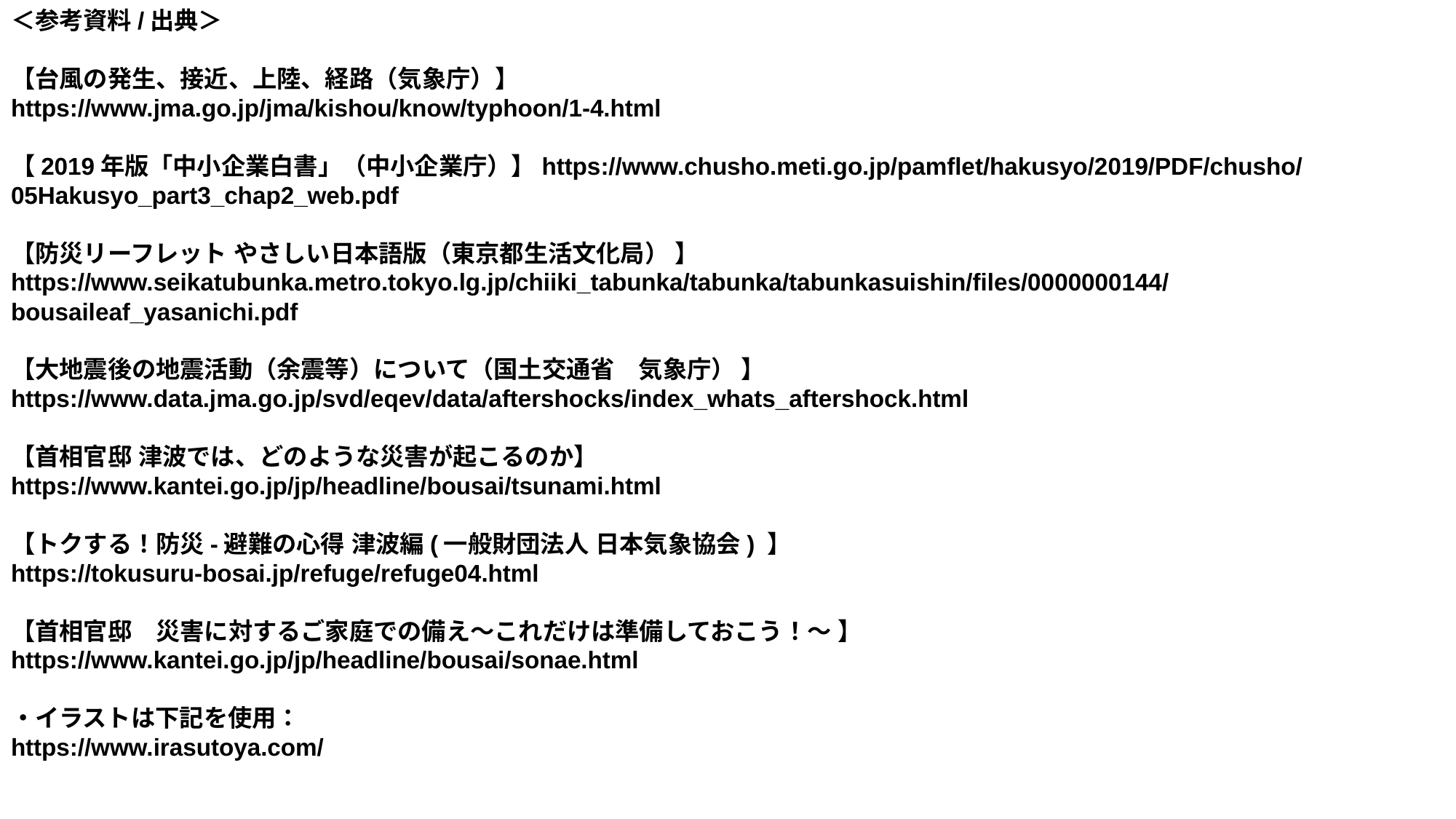

＜参考資料/出典＞

【台風の発生、接近、上陸、経路（気象庁）】
https://www.jma.go.jp/jma/kishou/know/typhoon/1-4.html

【2019年版「中小企業白書」（中小企業庁）】https://www.chusho.meti.go.jp/pamflet/hakusyo/2019/PDF/chusho/05Hakusyo_part3_chap2_web.pdf

【防災リーフレット やさしい日本語版（東京都生活文化局） 】
https://www.seikatubunka.metro.tokyo.lg.jp/chiiki_tabunka/tabunka/tabunkasuishin/files/0000000144/bousaileaf_yasanichi.pdf

【大地震後の地震活動（余震等）について（国土交通省　気象庁） 】
https://www.data.jma.go.jp/svd/eqev/data/aftershocks/index_whats_aftershock.html

【首相官邸 津波では、どのような災害が起こるのか】
https://www.kantei.go.jp/jp/headline/bousai/tsunami.html

【トクする！防災-避難の心得 津波編(一般財団法人 日本気象協会) 】
https://tokusuru-bosai.jp/refuge/refuge04.html

【首相官邸　災害に対するご家庭での備え～これだけは準備しておこう！～ 】
https://www.kantei.go.jp/jp/headline/bousai/sonae.html

・イラストは下記を使用：
https://www.irasutoya.com/